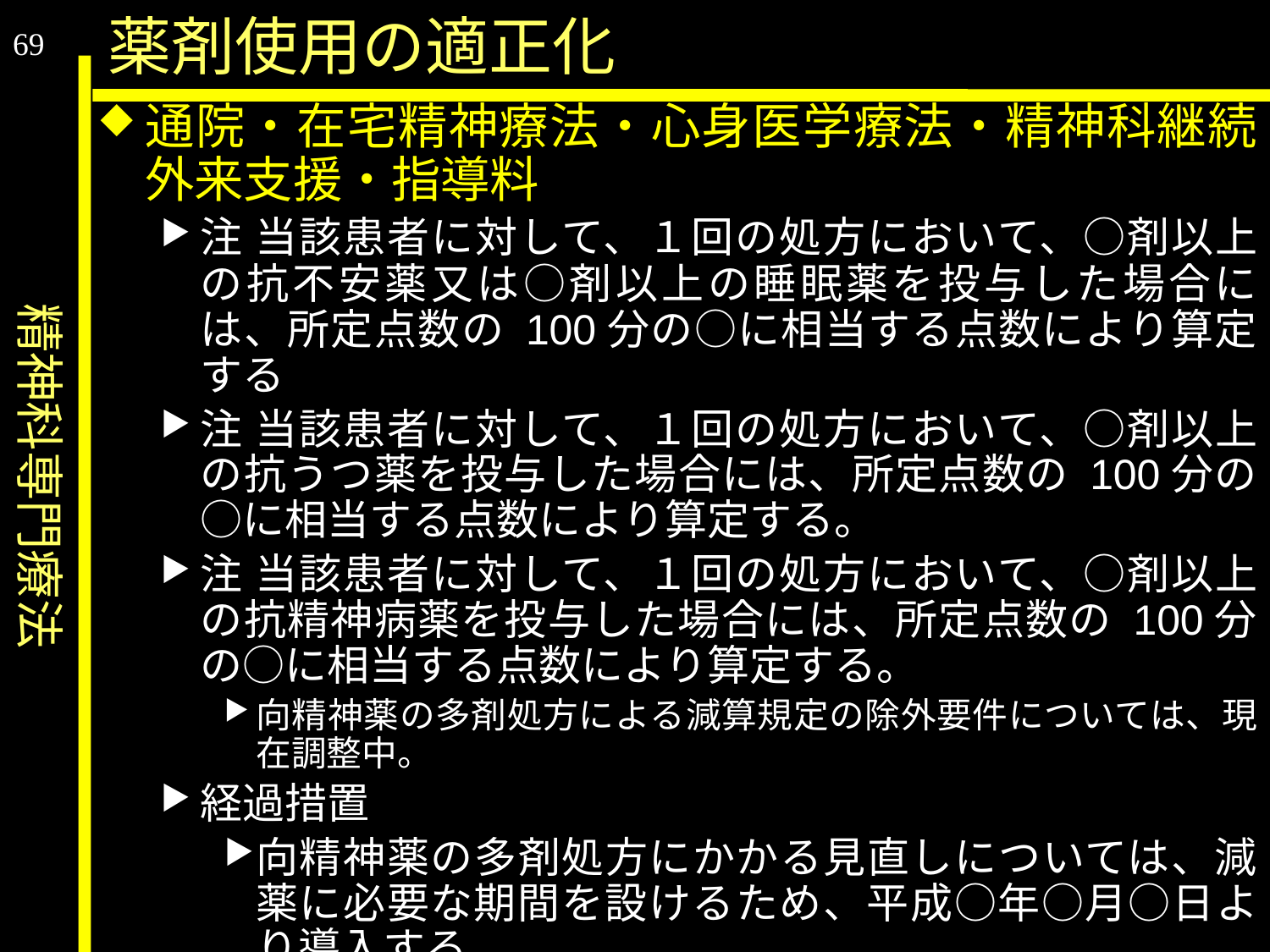

精神科専門療法
薬剤使用の適正化
69

通院・在宅精神療法・心身医学療法・精神科継続外来支援・指導料
注 当該患者に対して、１回の処方において、○剤以上の抗不安薬又は○剤以上の睡眠薬を投与した場合には、所定点数の 100分の○に相当する点数により算定する
注 当該患者に対して、１回の処方において、○剤以上の抗うつ薬を投与した場合には、所定点数の 100分の○に相当する点数により算定する。
注 当該患者に対して、１回の処方において、○剤以上の抗精神病薬を投与した場合には、所定点数の 100分の○に相当する点数により算定する。
向精神薬の多剤処方による減算規定の除外要件については、現在調整中。
経過措置
向精神薬の多剤処方にかかる見直しについては、減薬に必要な期間を設けるため、平成○年○月○日より導入する。